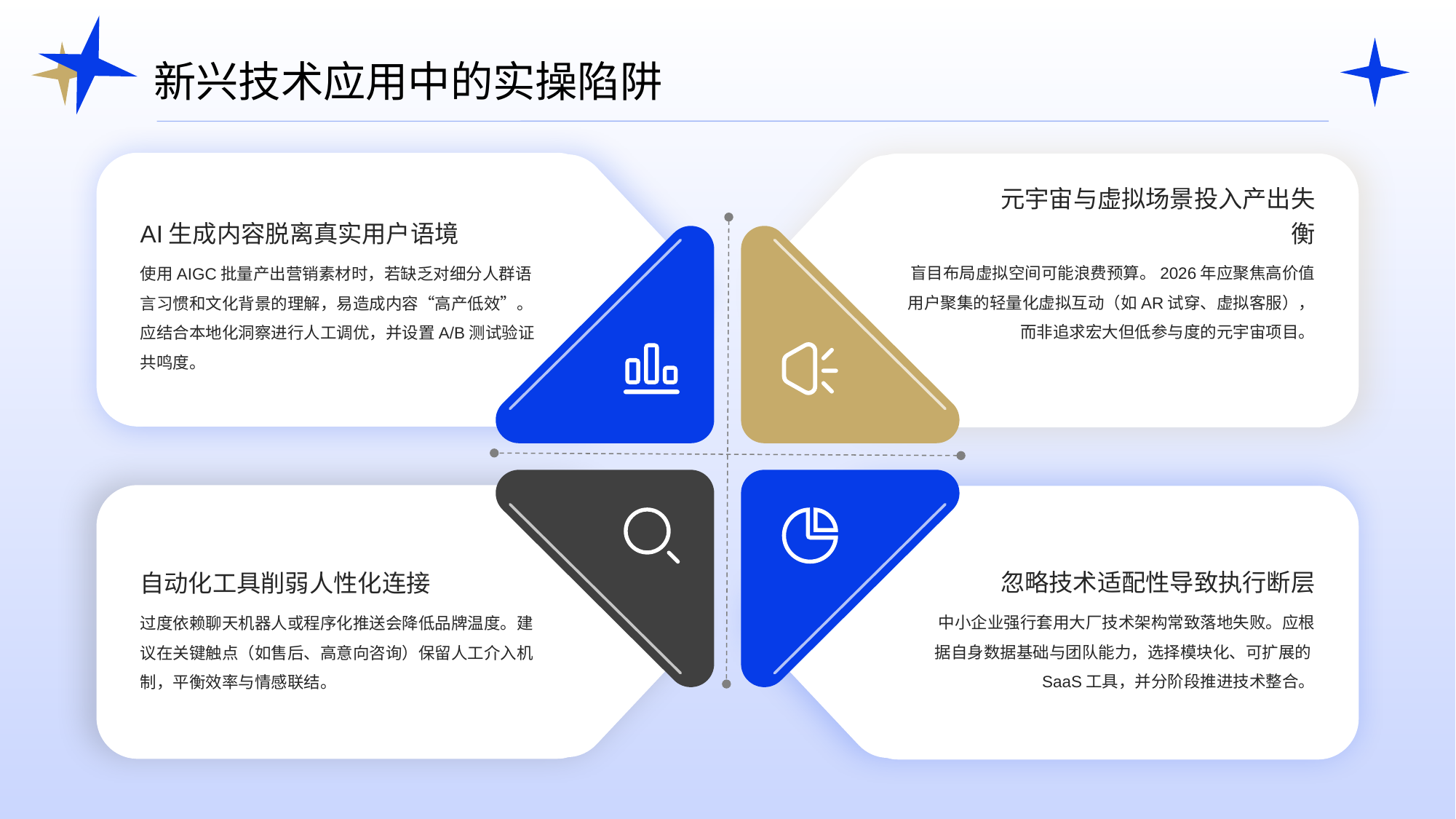

新兴技术应用中的实操陷阱

元宇宙与虚拟场景投入产出失衡
AI生成内容脱离真实用户语境

盲目布局虚拟空间可能浪费预算。2026年应聚焦高价值用户聚集的轻量化虚拟互动（如AR试穿、虚拟客服），而非追求宏大但低参与度的元宇宙项目。
使用AIGC批量产出营销素材时，若缺乏对细分人群语言习惯和文化背景的理解，易造成内容“高产低效”。应结合本地化洞察进行人工调优，并设置A/B测试验证共鸣度。

忽略技术适配性导致执行断层
自动化工具削弱人性化连接
中小企业强行套用大厂技术架构常致落地失败。应根据自身数据基础与团队能力，选择模块化、可扩展的SaaS工具，并分阶段推进技术整合。
过度依赖聊天机器人或程序化推送会降低品牌温度。建议在关键触点（如售后、高意向咨询）保留人工介入机制，平衡效率与情感联结。